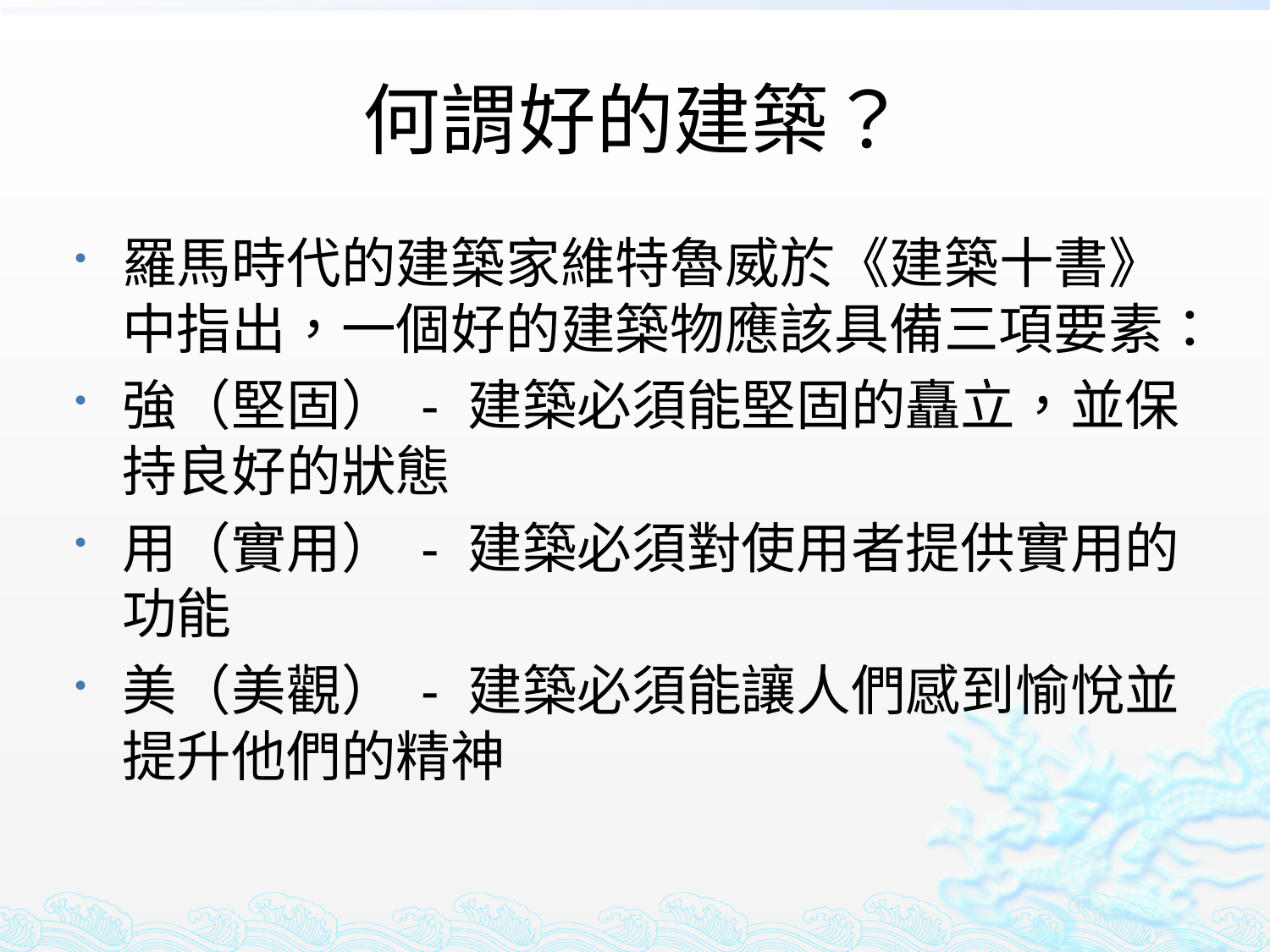

# 何謂好的建築？
羅馬時代的建築家維特魯威於《建築十書》中指出，一個好的建築物應該具備三項要素：
強（堅固） - 建築必須能堅固的矗立，並保持良好的狀態
用（實用） - 建築必須對使用者提供實用的功能
美（美觀） - 建築必須能讓人們感到愉悅並提升他們的精神